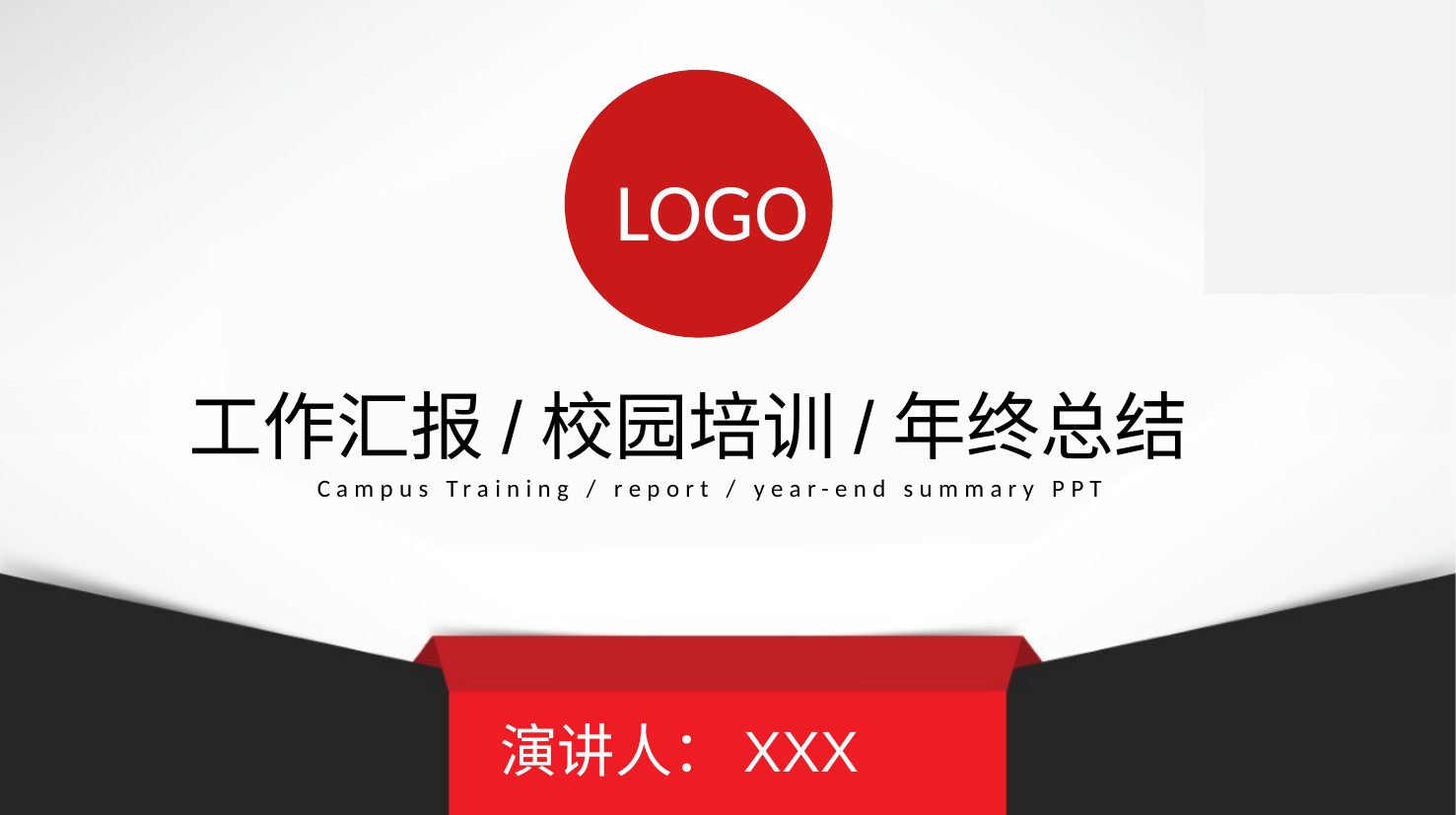

LOGO
工作汇报/校园培训/年终总结
Campus Training / report / year-end summary PPT
演讲人：XXX